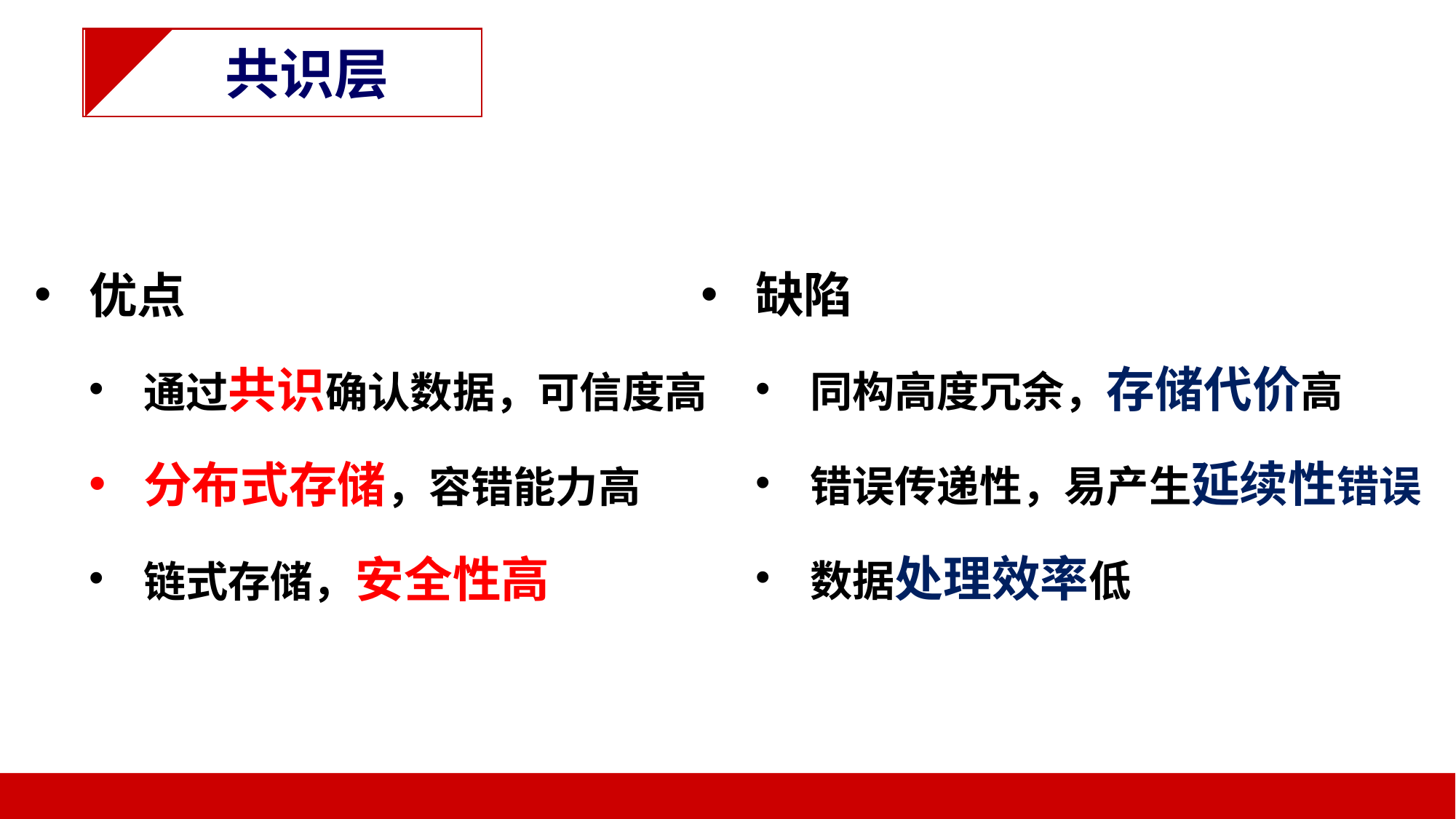

共识层
缺陷
同构高度冗余，存储代价高
错误传递性，易产生延续性错误
数据处理效率低
优点
通过共识确认数据，可信度高
分布式存储，容错能力高
链式存储，安全性高